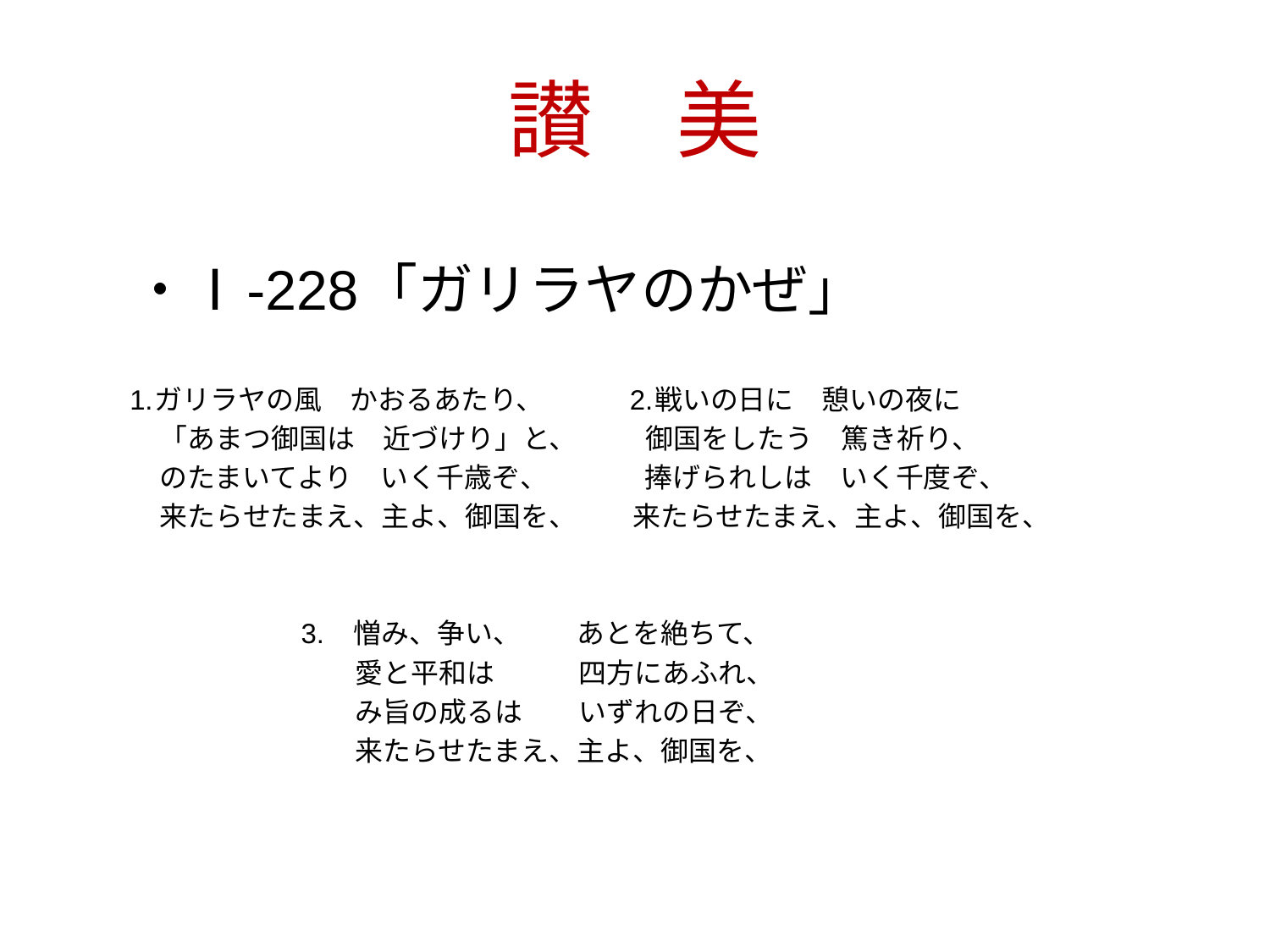

# 讃　美

　・Ⅰ-228「ガリラヤのかぜ」

　　1.ガリラヤの風　かおるあたり、　　　2.戦いの日に　憩いの夜に
　　　「あまつ御国は　近づけり」と、　　  御国をしたう　篤き祈り、
　　　のたまいてより　いく千歳ぞ、　　　  捧げられしは　いく千度ぞ、
　　　来たらせたまえ、主よ、御国を、　　来たらせたまえ、主よ、御国を、

　　　　　　　　3.　憎み、争い、　　あとを絶ちて、
　　　　　　　　　　愛と平和は　　　四方にあふれ、
　　　　　　　　　　み旨の成るは　　いずれの日ぞ、
　　　　　　　　　　来たらせたまえ、主よ、御国を、